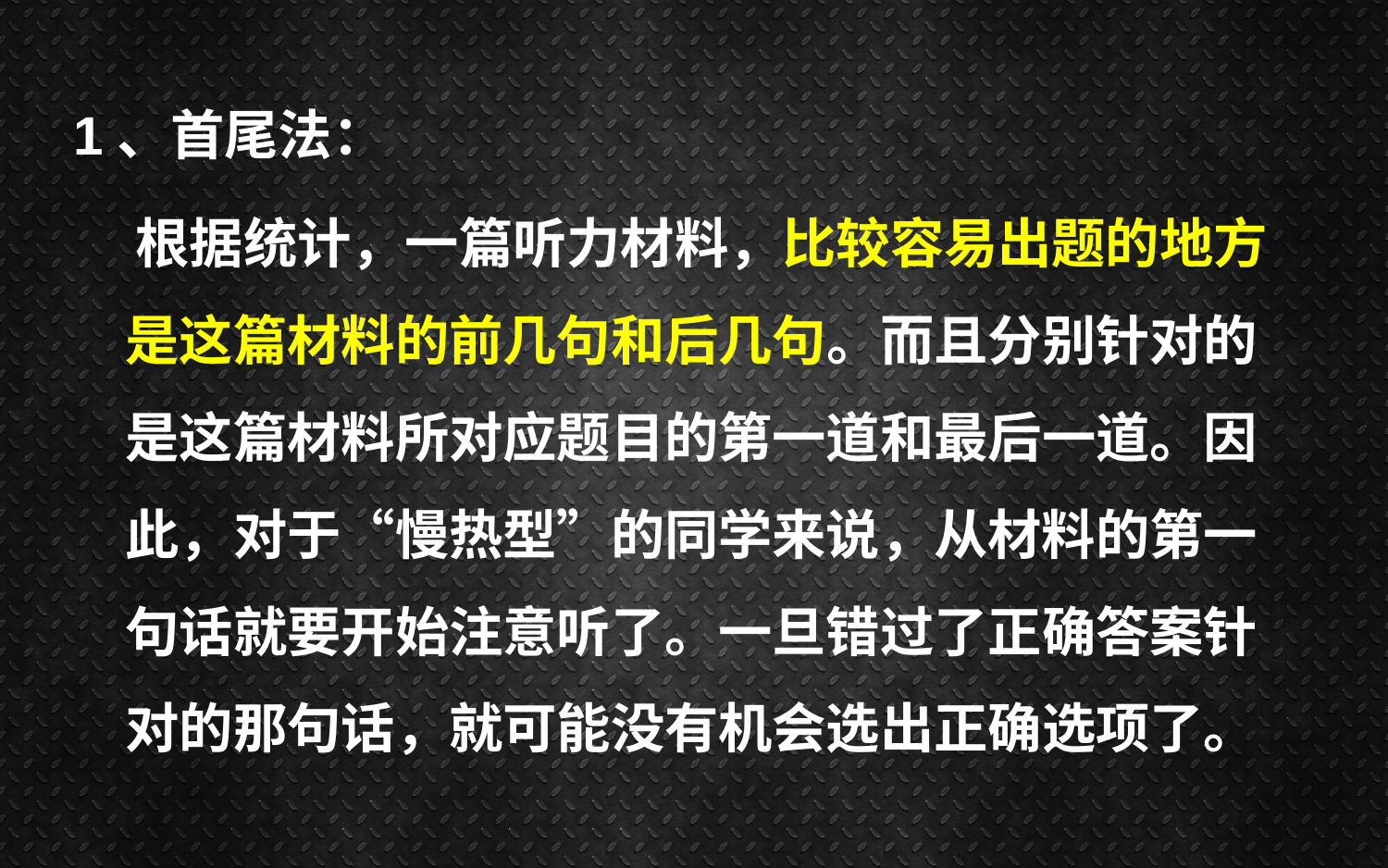

1、首尾法：
    根据统计，一篇听力材料，比较容易出题的地方是这篇材料的前几句和后几句。而且分别针对的是这篇材料所对应题目的第一道和最后一道。因此，对于“慢热型”的同学来说，从材料的第一句话就要开始注意听了。一旦错过了正确答案针对的那句话，就可能没有机会选出正确选项了。